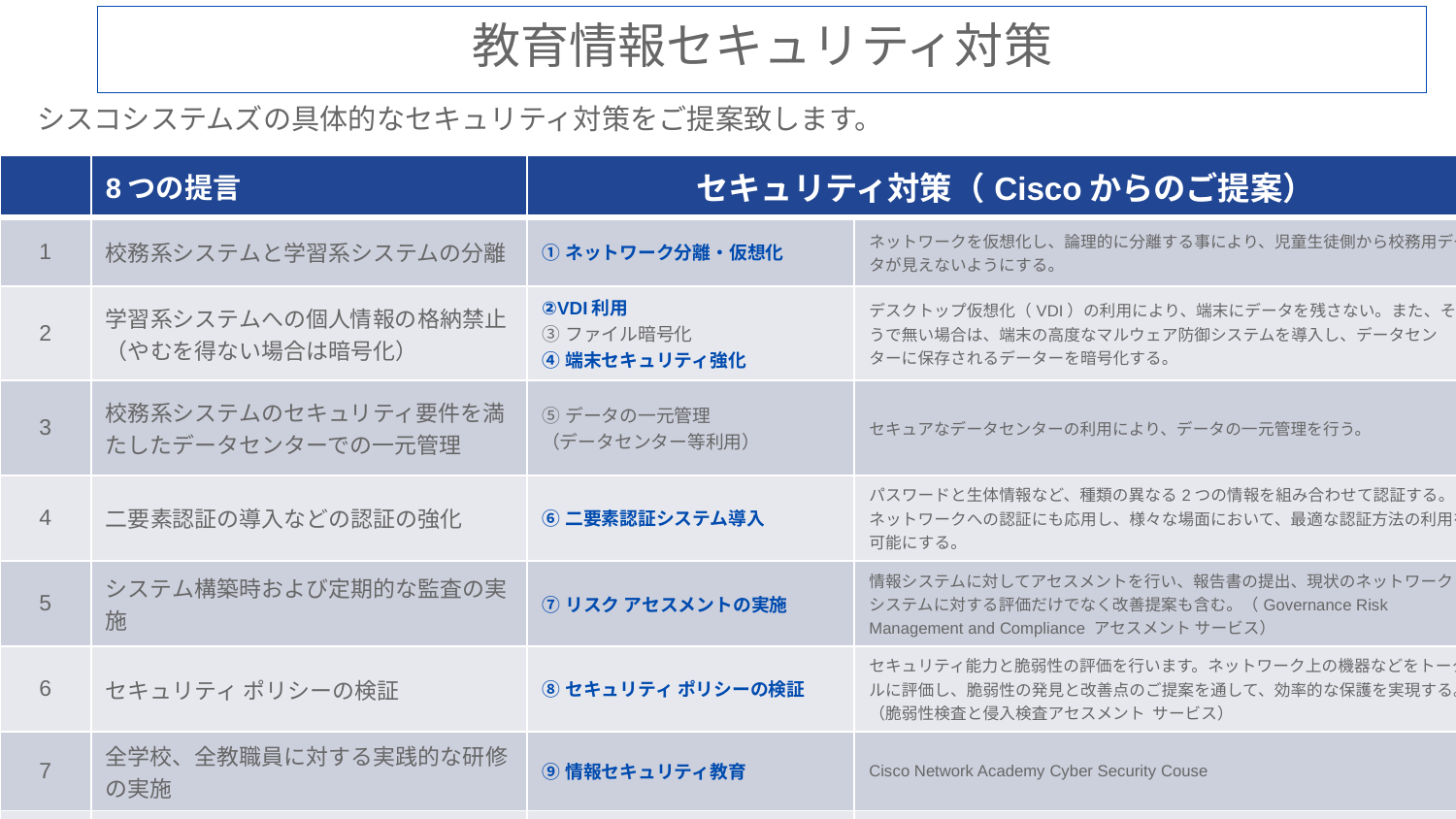

# 教育情報セキュリティ対策
シスコシステムズの具体的なセキュリティ対策をご提案致します。
|  | 8つの提言 | セキュリティ対策（Ciscoからのご提案） |  |
| --- | --- | --- | --- |
| 1 | 校務系システムと学習系システムの分離 | ①ネットワーク分離・仮想化 | ネットワークを仮想化し、論理的に分離する事により、児童生徒側から校務用データが見えないようにする。 |
| 2 | 学習系システムへの個人情報の格納禁止（やむを得ない場合は暗号化） | ②VDI利用 ③ファイル暗号化 ④端末セキュリティ強化 | デスクトップ仮想化（VDI）の利用により、端末にデータを残さない。また、そうで無い場合は、端末の高度なマルウェア防御システムを導入し、データセンターに保存されるデーターを暗号化する。 |
| 3 | 校務系システムのセキュリティ要件を満たしたデータセンターでの一元管理 | ⑤データの一元管理 （データセンター等利用） | セキュアなデータセンターの利用により、データの一元管理を行う。 |
| 4 | 二要素認証の導入などの認証の強化 | ⑥二要素認証システム導入 | パスワードと生体情報など、種類の異なる2つの情報を組み合わせて認証する。ネットワークへの認証にも応用し、様々な場面において、最適な認証方法の利用を可能にする。 |
| 5 | システム構築時および定期的な監査の実施 | ⑦リスク アセスメントの実施 | 情報システムに対してアセスメントを行い、報告書の提出、現状のネットワーク システムに対する評価だけでなく改善提案も含む。（Governance Risk Management and Compliance アセスメント サービス） |
| 6 | セキュリティ ポリシーの検証 | ⑧セキュリティ ポリシーの検証 | セキュリティ能力と脆弱性の評価を行います。ネットワーク上の機器などをトータルに評価し、脆弱性の発見と改善点のご提案を通して、効率的な保護を実現する。（脆弱性検査と侵入検査アセスメント サービス） |
| 7 | 全学校、全教職員に対する実践的な研修の実施 | ⑨情報セキュリティ教育 | Cisco Network Academy Cyber Security Couse |
| 8 | 教育委員会事務局の体制強化 | ⑩インシデント対応チームの設置 | 短期間で実効性のあるCSIRT運用を強力に支援します(CSIRT設立/運営強化支援サービス) |